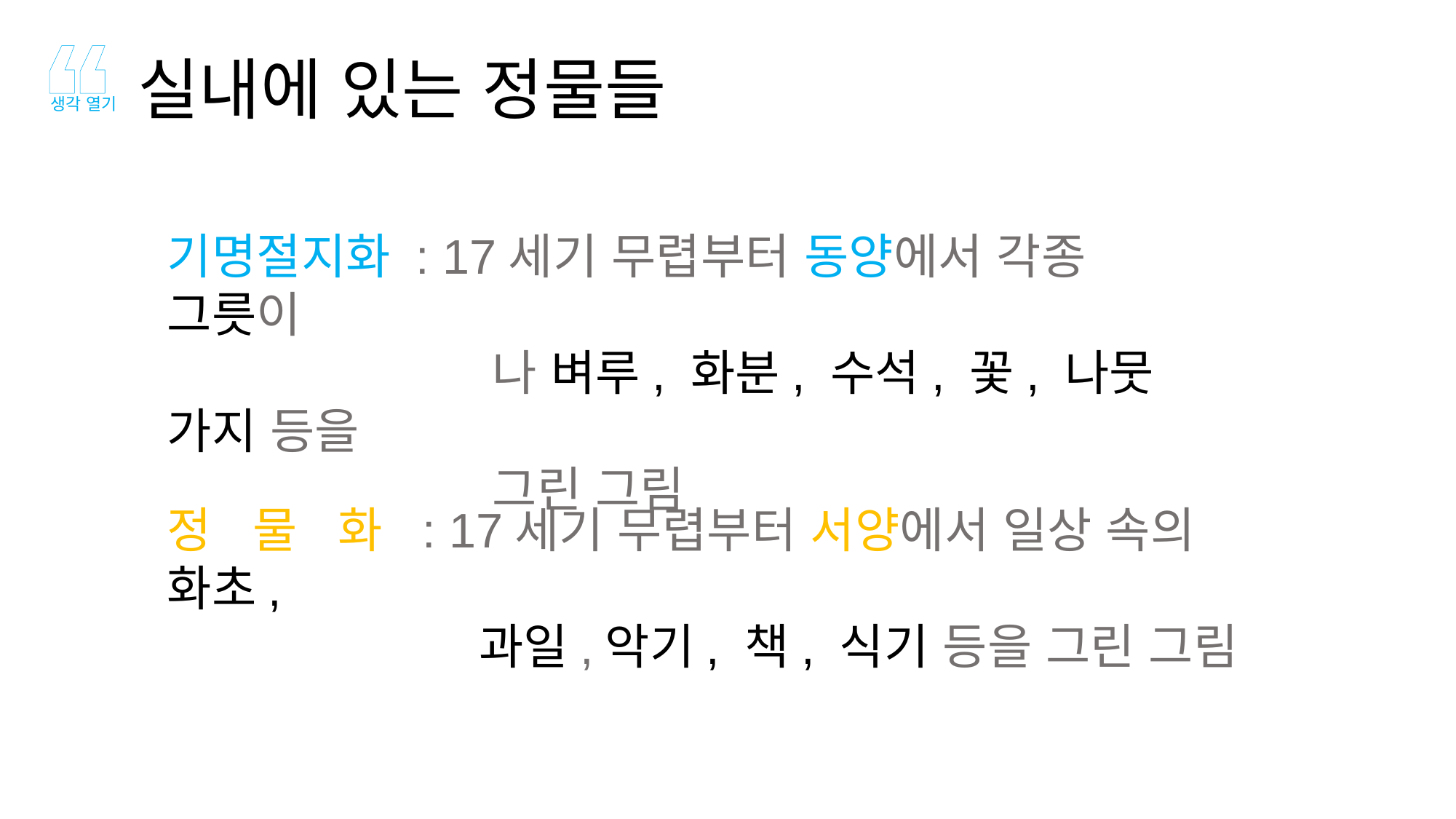

“
실내에 있는 정물들
생각 열기
기명절지화 : 17세기 무렵부터 동양에서 각종 그릇이
                       나 벼루, 화분, 수석, 꽃, 나뭇 가지 등을
                       그린 그림
정   물   화  : 17세기 무렵부터 서양에서 일상 속의 화초,
                      과일,악기, 책, 식기 등을 그린 그림